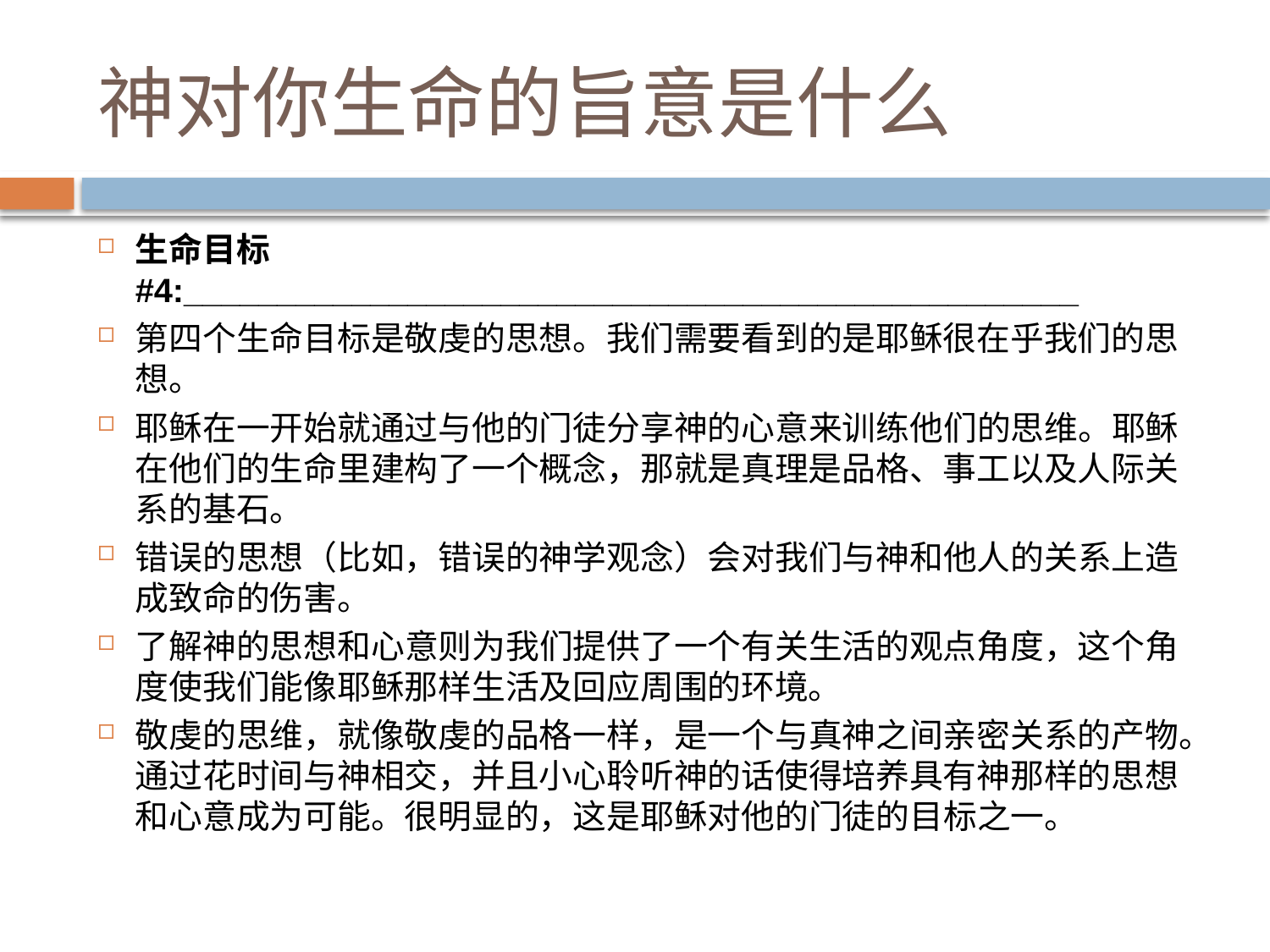

# 神对你生命的旨意是什么
生命目标#4:________________________________________________
第四个生命目标是敬虔的思想。我们需要看到的是耶稣很在乎我们的思想。
耶稣在一开始就通过与他的门徒分享神的心意来训练他们的思维。耶稣在他们的生命里建构了一个概念，那就是真理是品格、事工以及人际关系的基石。
错误的思想（比如，错误的神学观念）会对我们与神和他人的关系上造成致命的伤害。
了解神的思想和心意则为我们提供了一个有关生活的观点角度，这个角度使我们能像耶稣那样生活及回应周围的环境。
敬虔的思维，就像敬虔的品格一样，是一个与真神之间亲密关系的产物。通过花时间与神相交，并且小心聆听神的话使得培养具有神那样的思想和心意成为可能。很明显的，这是耶稣对他的门徒的目标之一。